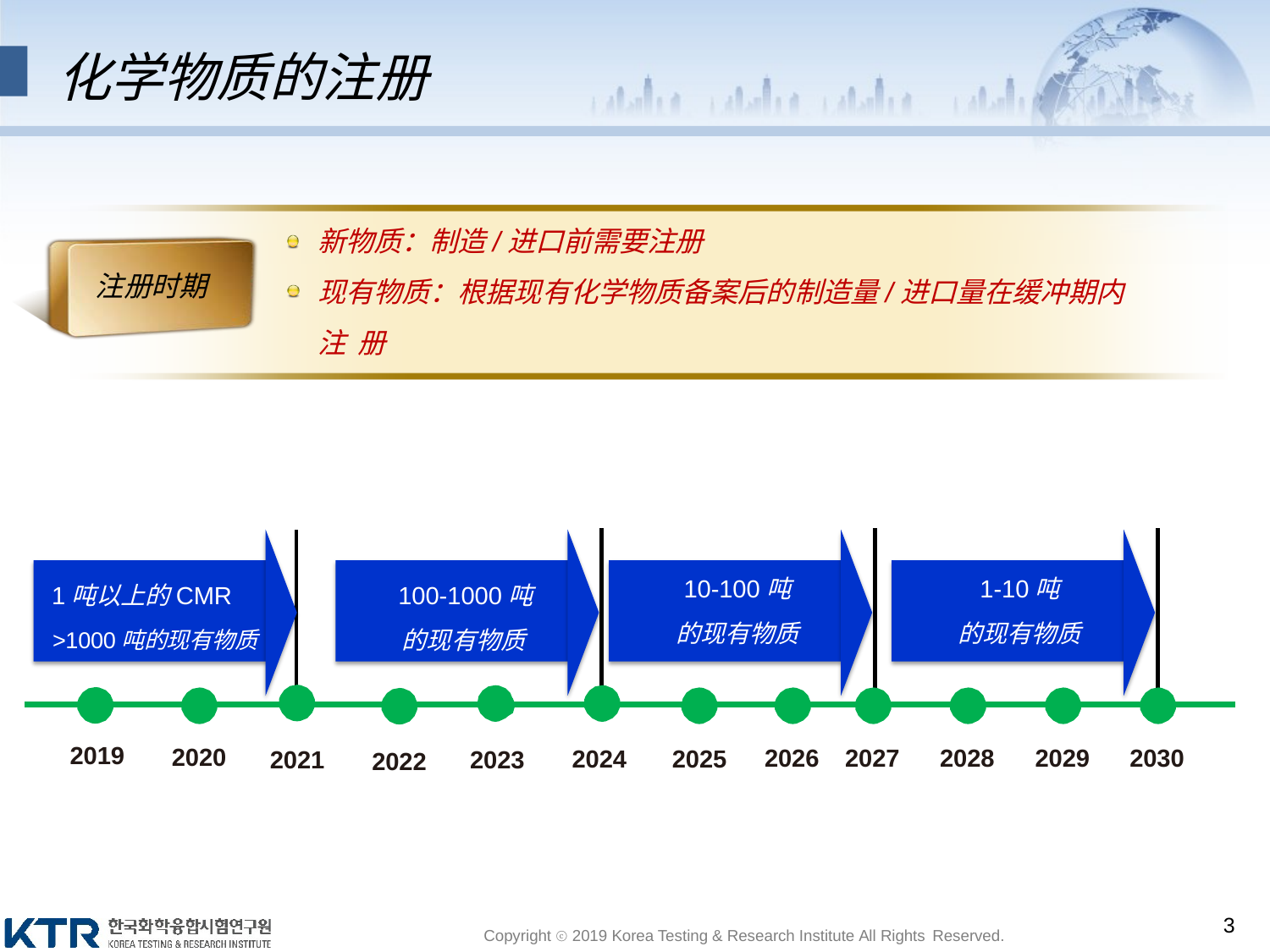

15

# 化学物质的注册

新物质：制造/进口前需要注册
现有物质：根据现有化学物质备案后的制造量/进口量在缓冲期内注  册

注册时期

1吨以上的CMR
>1000吨的现有物质

100-1000吨
的现有物质

10-100吨
的现有物质

1-10吨
的现有物质

2019
2020
2026
2027
2028
2029
2030
2025
2024
2021
2023
2022
3

Copyright ⓒ 2019 Korea Testing & Research Institute All Rights Reserved.